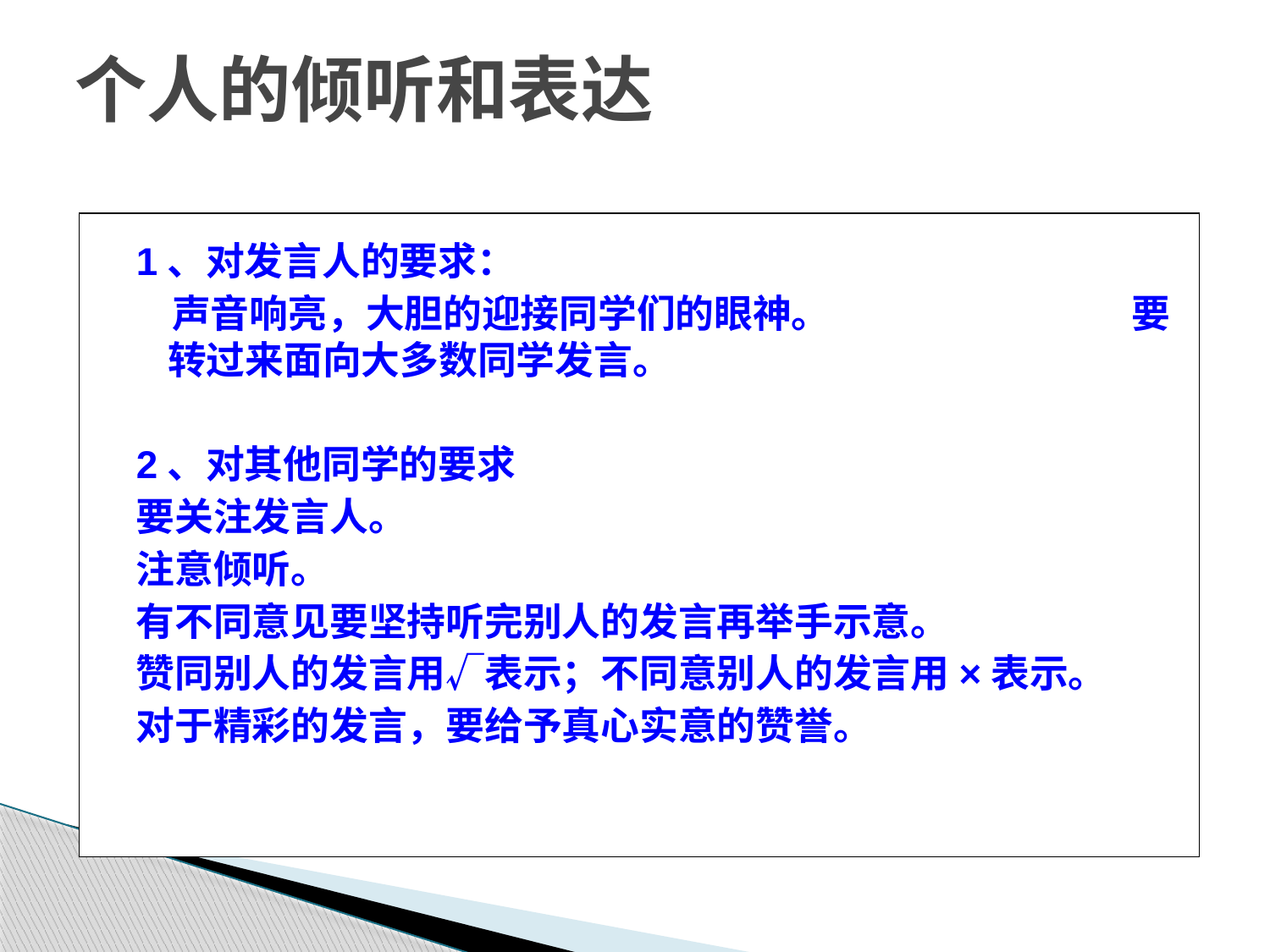

# 个人的倾听和表达

1、对发言人的要求：
   声音响亮，大胆的迎接同学们的眼神。                                  要转过来面向大多数同学发言。

2、对其他同学的要求
要关注发言人。
注意倾听。
有不同意见要坚持听完别人的发言再举手示意。
赞同别人的发言用√表示；不同意别人的发言用×表示。
对于精彩的发言，要给予真心实意的赞誉。